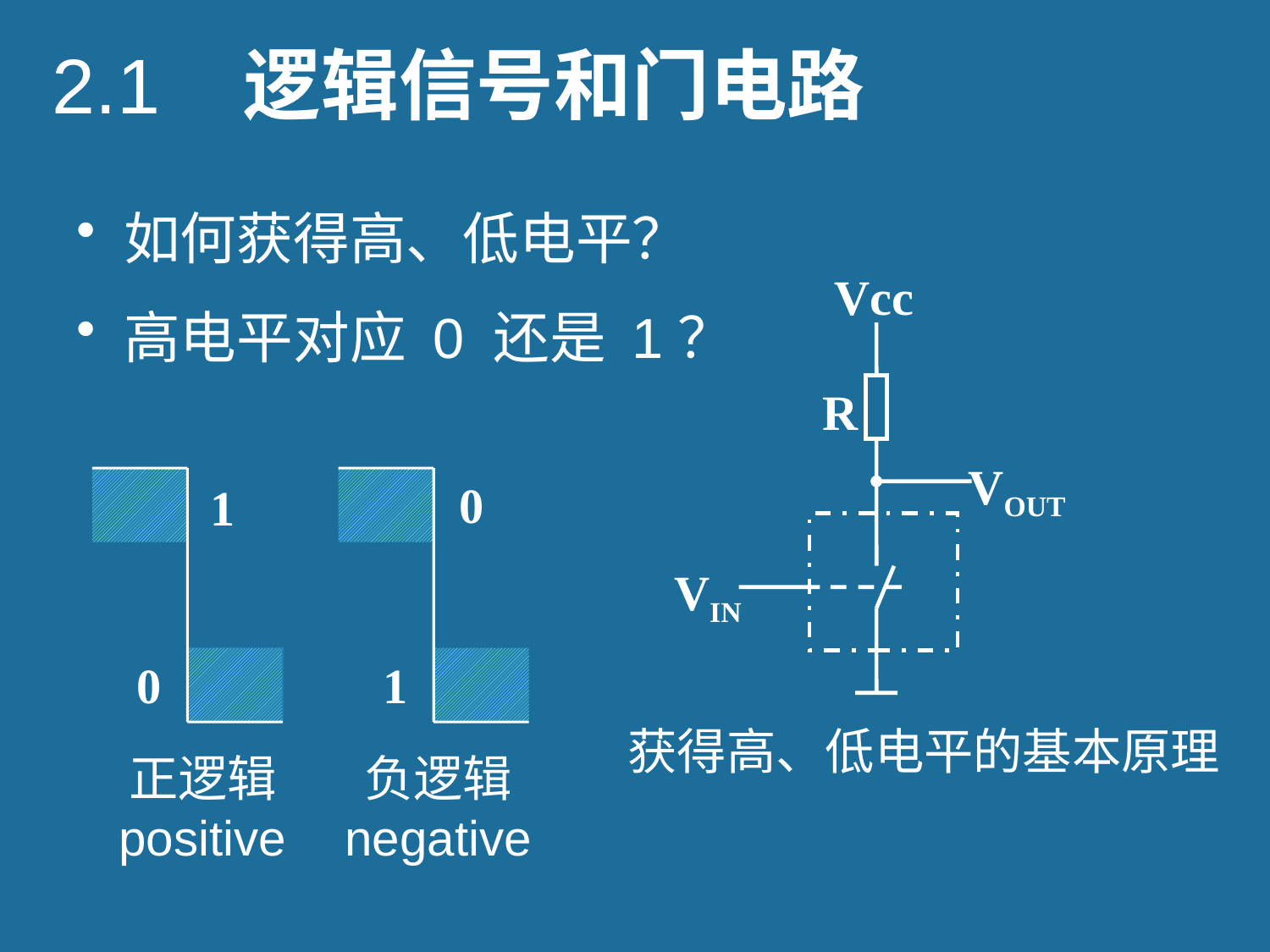

# 2.1   逻辑信号和门电路
如何获得高、低电平？
高电平对应 0 还是 1？
Vcc

R

VOUT

VIN

获得高、低电平的基本原理

1
0

正逻辑
positive

0
1

负逻辑
negative
7